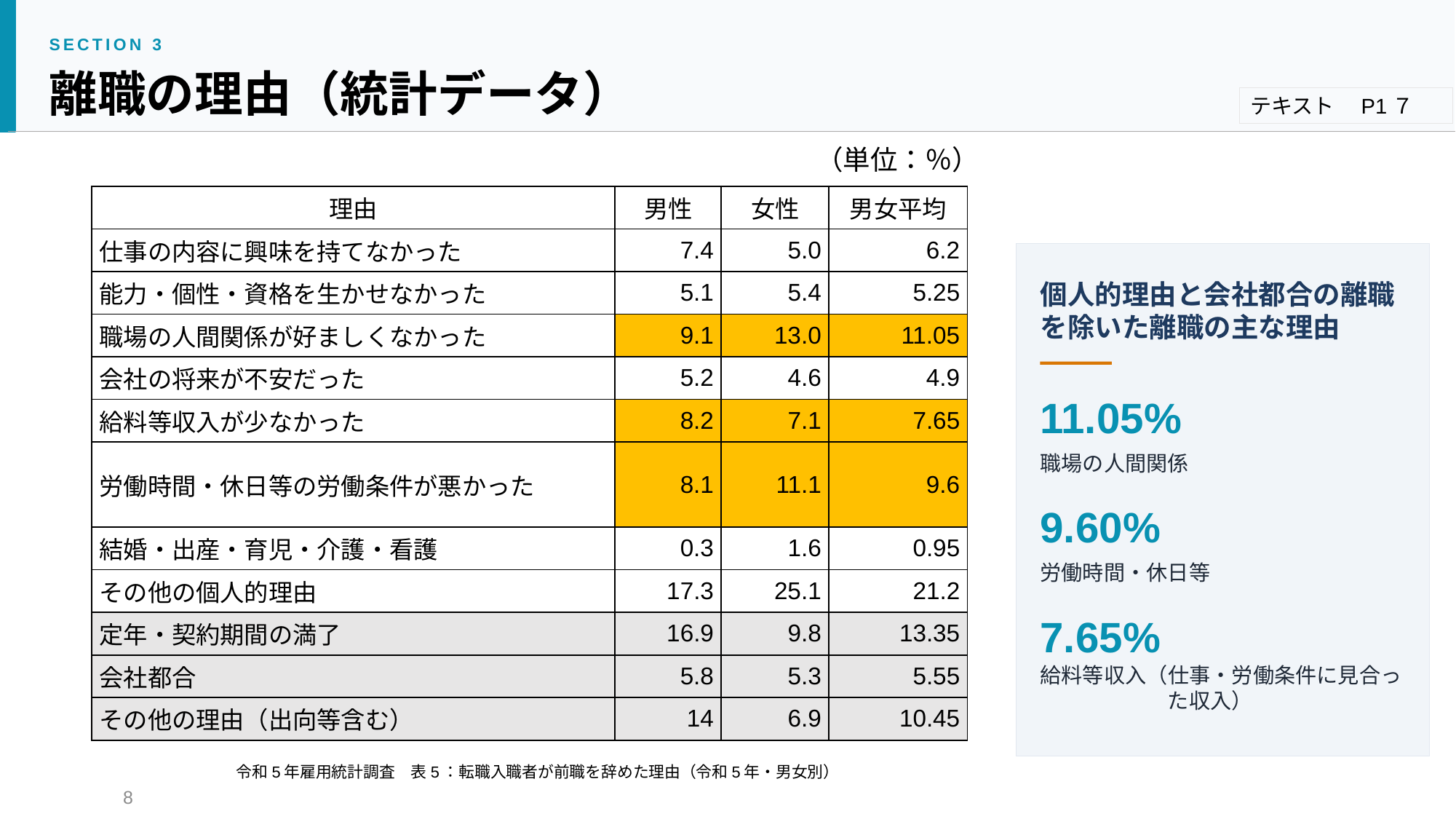

SECTION 3
離職の理由（統計データ）
テキスト　P1７
（単位：％）
| 理由 | 男性 | 女性 | 男女平均 |
| --- | --- | --- | --- |
| 仕事の内容に興味を持てなかった | 7.4 | 5.0 | 6.2 |
| 能力・個性・資格を生かせなかった | 5.1 | 5.4 | 5.25 |
| 職場の人間関係が好ましくなかった | 9.1 | 13.0 | 11.05 |
| 会社の将来が不安だった | 5.2 | 4.6 | 4.9 |
| 給料等収入が少なかった | 8.2 | 7.1 | 7.65 |
| 労働時間・休日等の労働条件が悪かった | 8.1 | 11.1 | 9.6 |
| 結婚・出産・育児・介護・看護 | 0.3 | 1.6 | 0.95 |
| その他の個人的理由 | 17.3 | 25.1 | 21.2 |
| 定年・契約期間の満了 | 16.9 | 9.8 | 13.35 |
| 会社都合 | 5.8 | 5.3 | 5.55 |
| その他の理由（出向等含む） | 14 | 6.9 | 10.45 |

個人的理由と会社都合の離職を除いた離職の主な理由

11.05%
職場の人間関係
9.60%
労働時間・休日等
7.65%
給料等収入（仕事・労働条件に見合っ
　　　　　　た収入）
令和5年雇用統計調査　表5：転職入職者が前職を辞めた理由（令和5年・男女別）
8